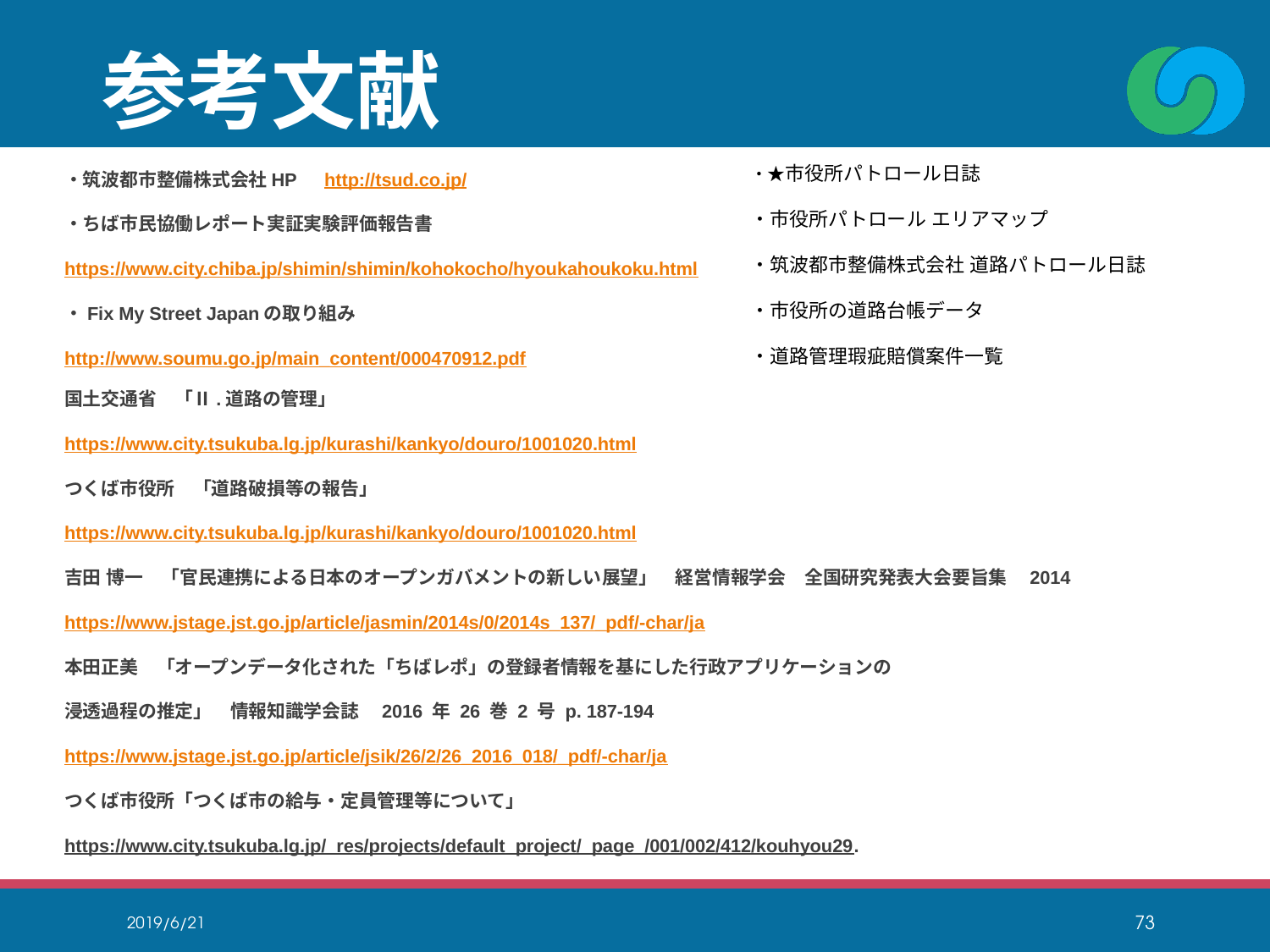

# 参考文献
・★市役所パトロール日誌
・市役所パトロール エリアマップ
・筑波都市整備株式会社 道路パトロール日誌
・市役所の道路台帳データ
・道路管理瑕疵賠償案件一覧
・筑波都市整備株式会社HP　http://tsud.co.jp/
・ちば市民協働レポート実証実験評価報告書
https://www.city.chiba.jp/shimin/shimin/kohokocho/hyoukahoukoku.html
・Fix My Street Japanの取り組み
http://www.soumu.go.jp/main_content/000470912.pdf
国土交通省　「Ⅱ.道路の管理」
https://www.city.tsukuba.lg.jp/kurashi/kankyo/douro/1001020.html
つくば市役所　「道路破損等の報告」
https://www.city.tsukuba.lg.jp/kurashi/kankyo/douro/1001020.html
吉田 博一　「官民連携による日本のオープンガバメントの新しい展望」　経営情報学会　全国研究発表大会要旨集　2014
https://www.jstage.jst.go.jp/article/jasmin/2014s/0/2014s_137/_pdf/-char/ja
本田正美　「オープンデータ化された「ちばレポ」の登録者情報を基にした行政アプリケーションの
浸透過程の推定」　情報知識学会誌　2016 年 26 巻 2 号 p. 187-194
https://www.jstage.jst.go.jp/article/jsik/26/2/26_2016_018/_pdf/-char/ja
つくば市役所「つくば市の給与・定員管理等について」
https://www.city.tsukuba.lg.jp/_res/projects/default_project/_page_/001/002/412/kouhyou29.

2019/6/21
73